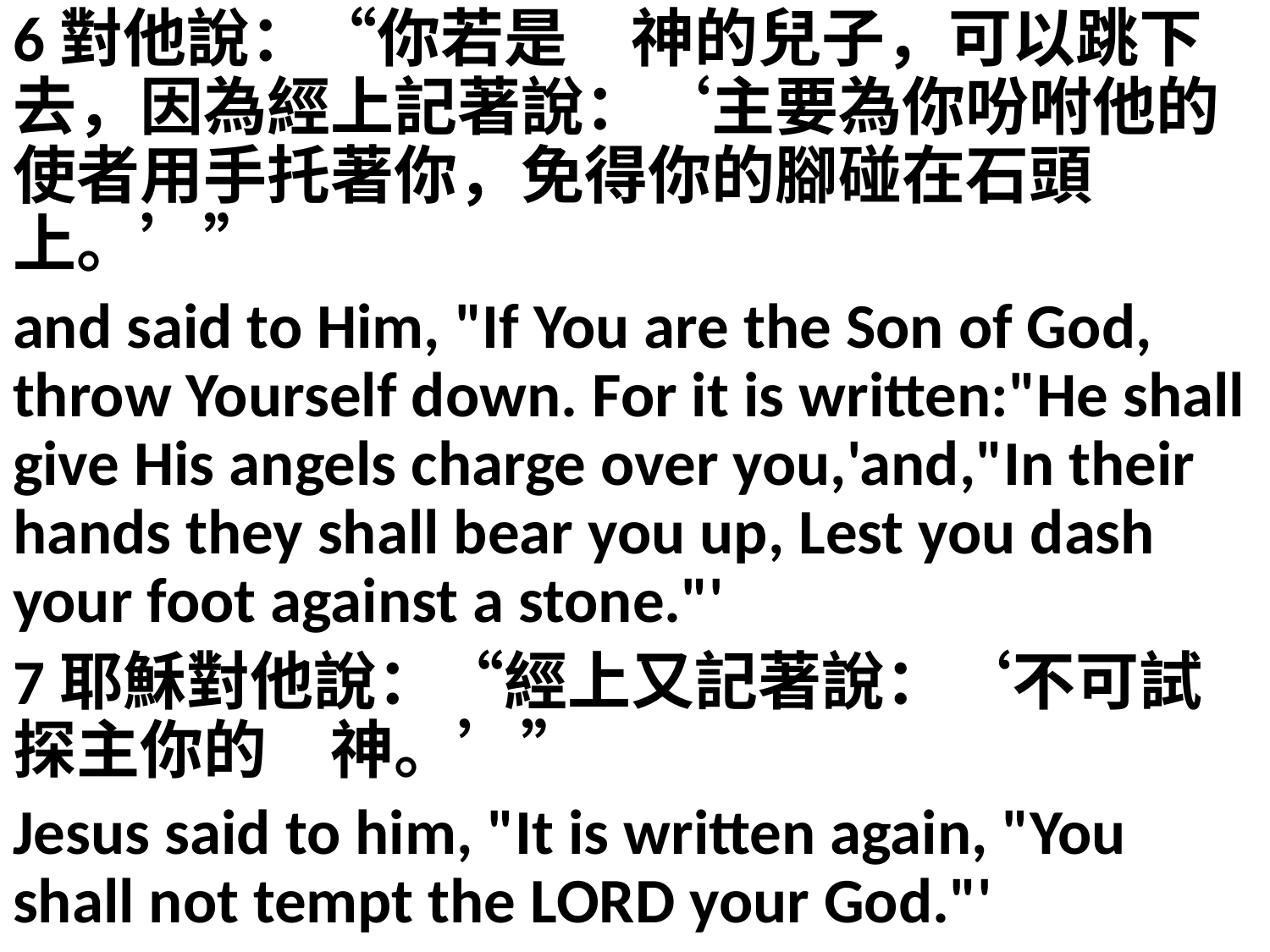

6對他說：“你若是　神的兒子，可以跳下去，因為經上記著說：‘主要為你吩咐他的使者用手托著你，免得你的腳碰在石頭上。’”
and said to Him, "If You are the Son of God, throw Yourself down. For it is written:"He shall give His angels charge over you,'and,"In their hands they shall bear you up, Lest you dash your foot against a stone."'
7耶穌對他說：“經上又記著說：‘不可試探主你的　神。’”
Jesus said to him, "It is written again, "You shall not tempt the LORD your God."'